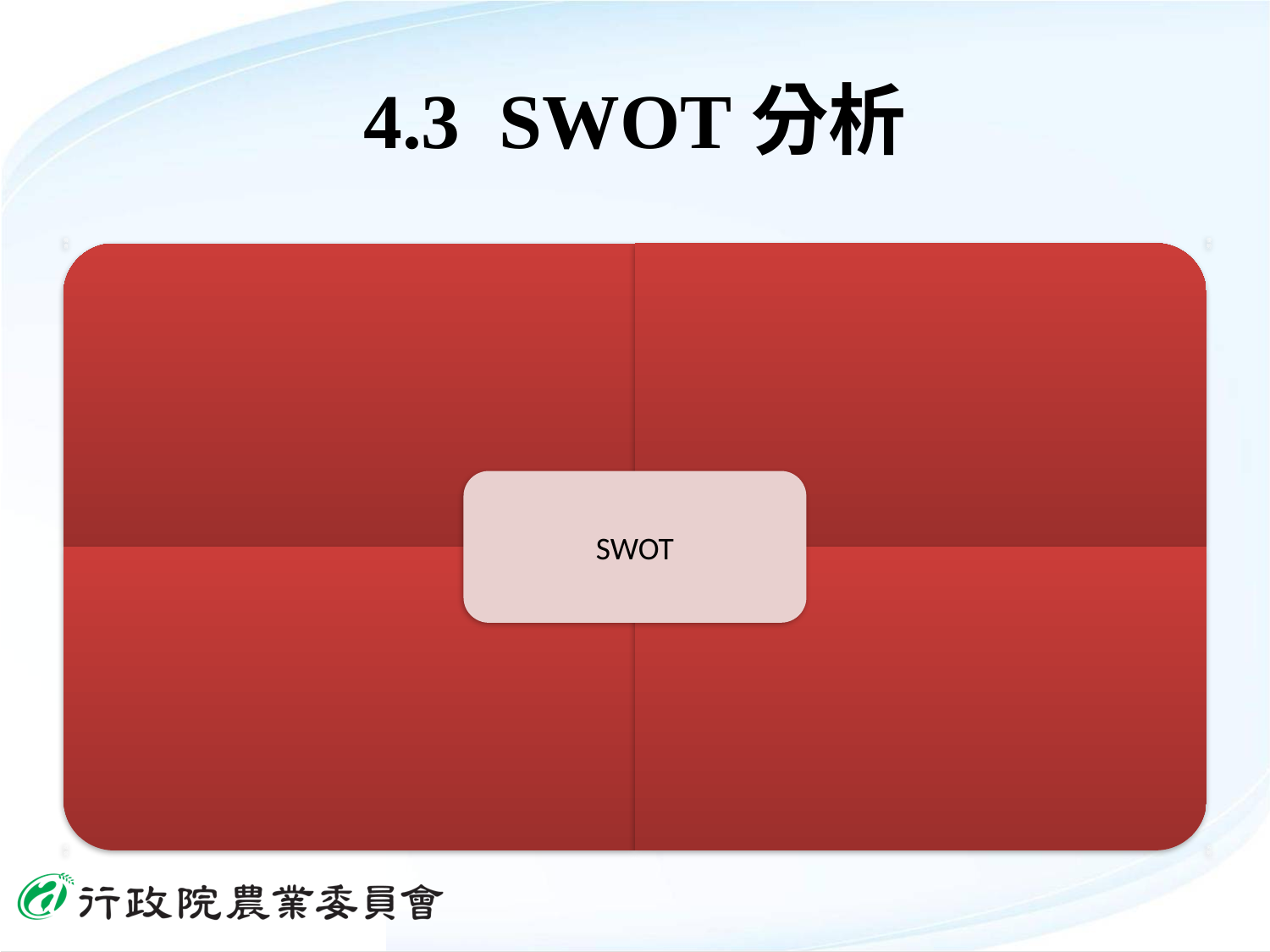

# 4.3  SWOT分析
SWOT
機會
優勢
威脅
劣勢